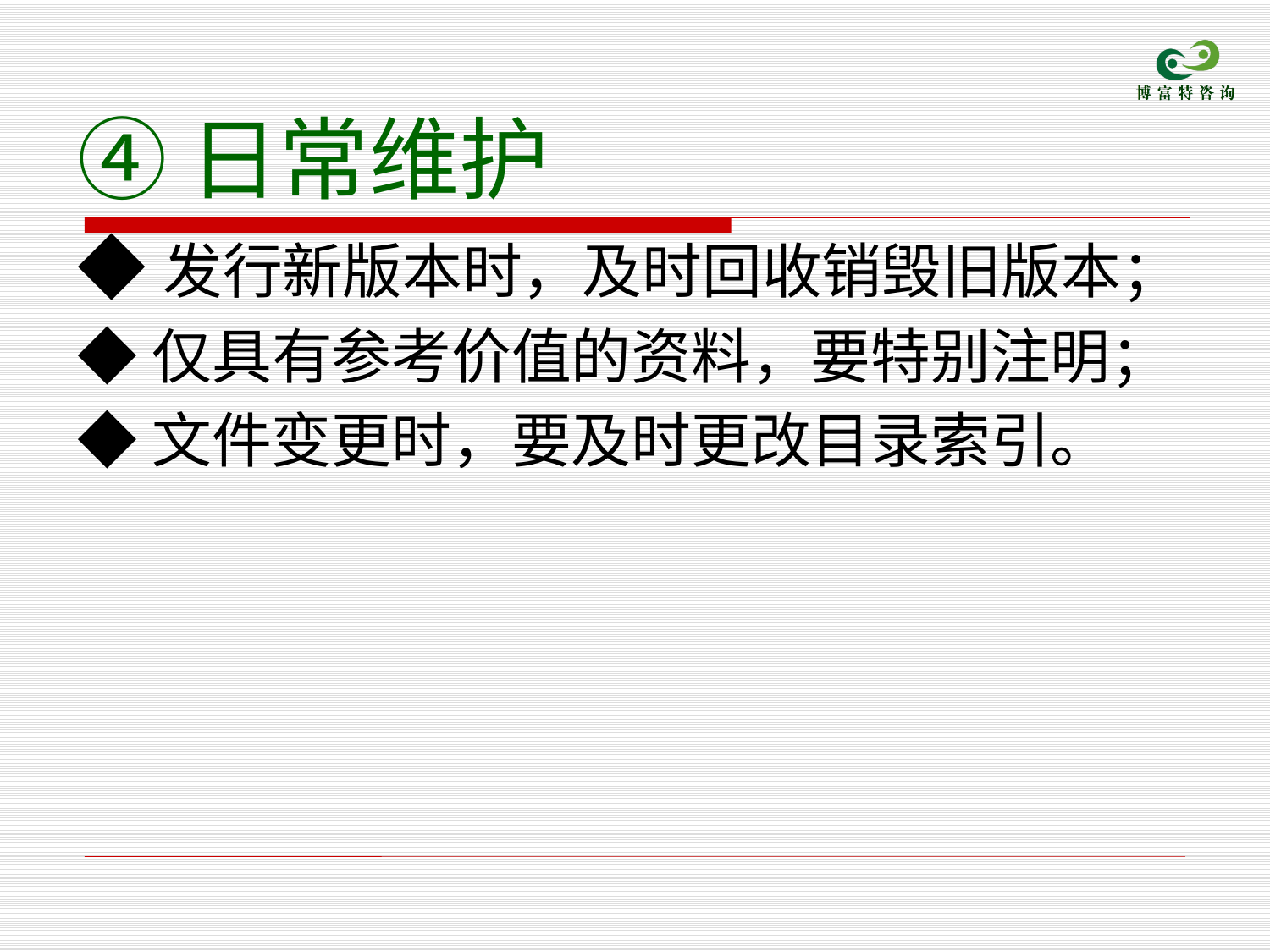

④日常维护
◆发行新版本时，及时回收销毁旧版本；
◆仅具有参考价值的资料，要特别注明；
◆文件变更时，要及时更改目录索引。

764